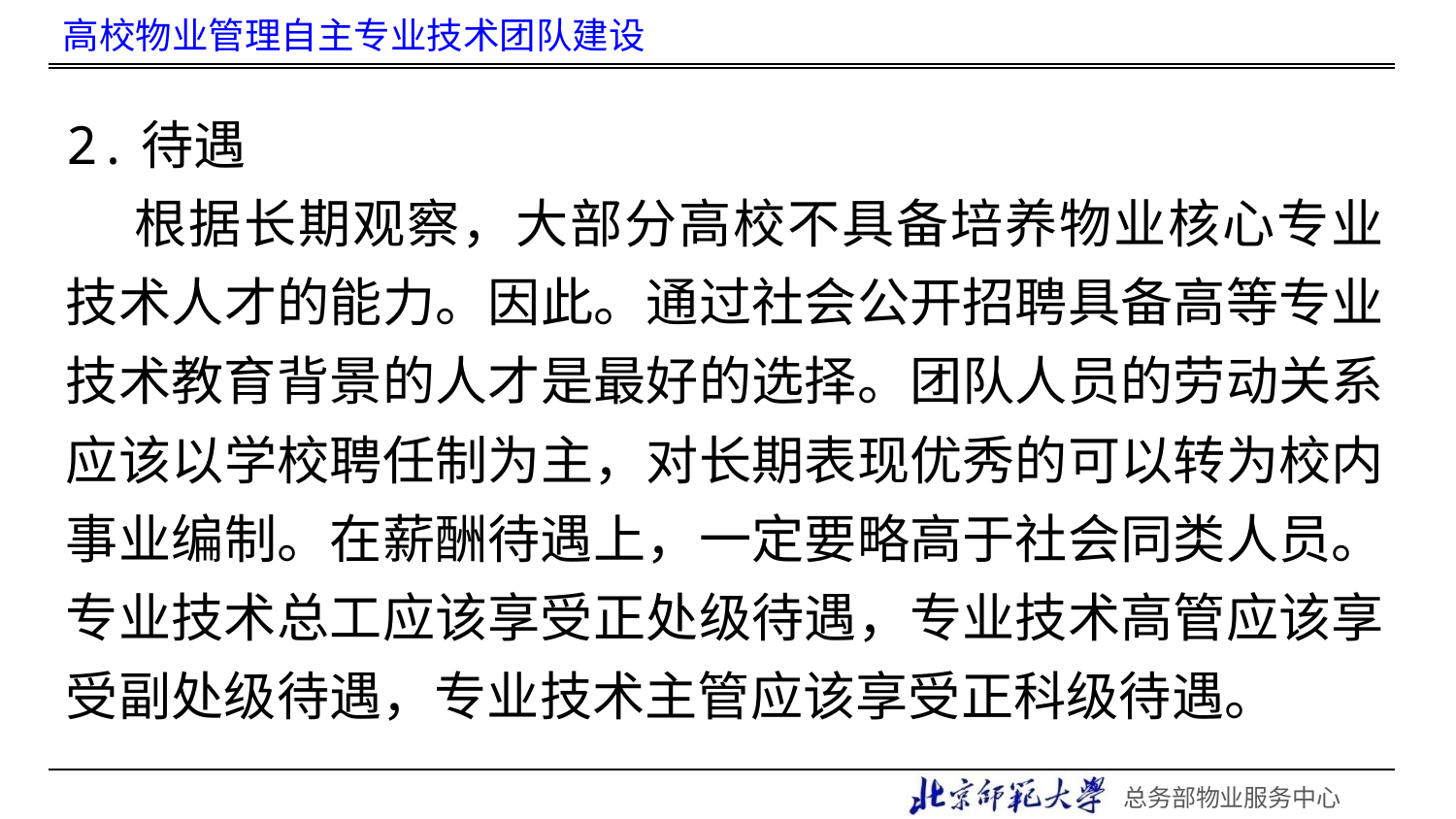

2.待遇
    根据长期观察，大部分高校不具备培养物业核心专业技术人才的能力。因此。通过社会公开招聘具备高等专业技术教育背景的人才是最好的选择。团队人员的劳动关系应该以学校聘任制为主，对长期表现优秀的可以转为校内事业编制。在薪酬待遇上，一定要略高于社会同类人员。专业技术总工应该享受正处级待遇，专业技术高管应该享受副处级待遇，专业技术主管应该享受正科级待遇。